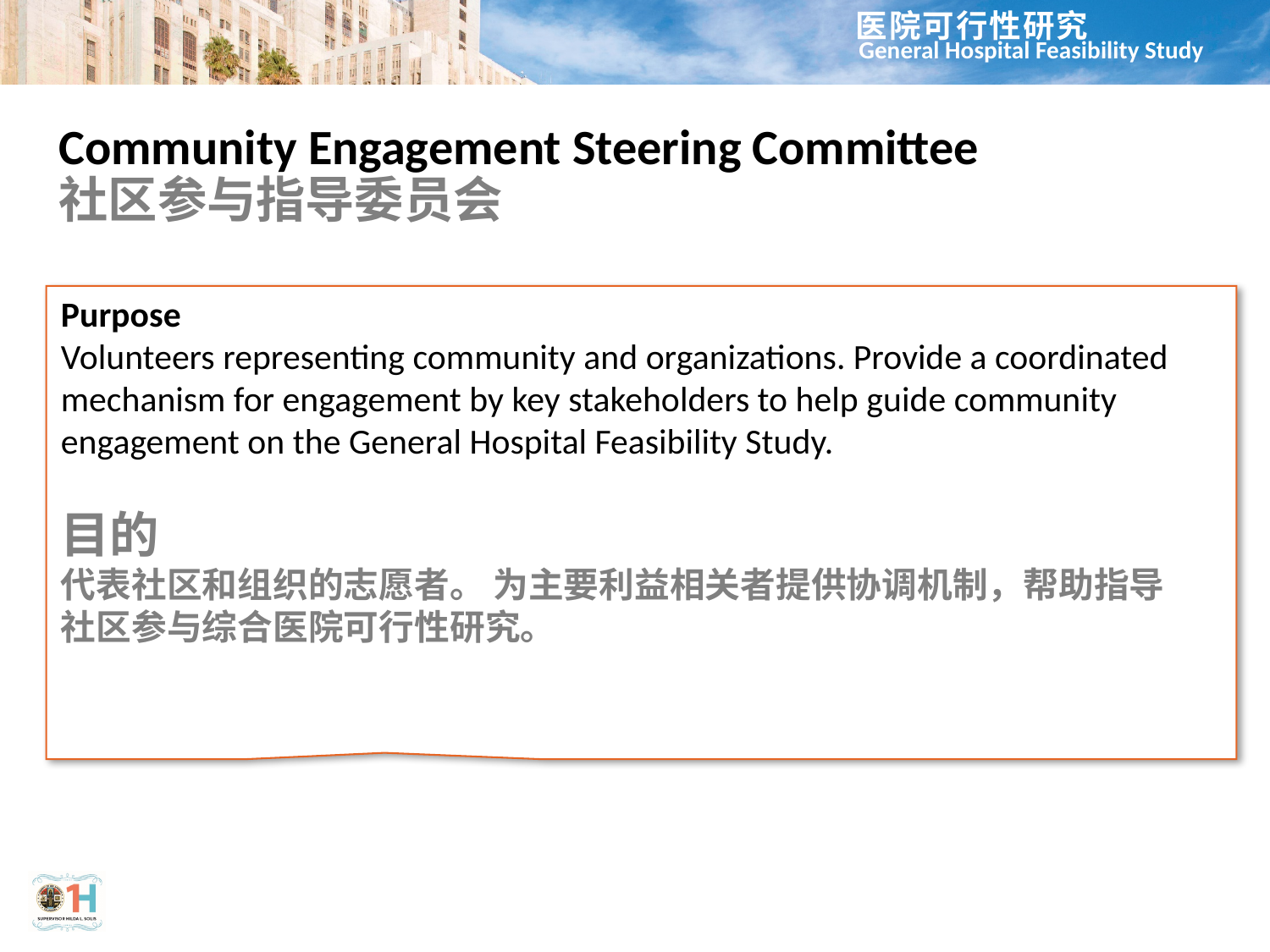

# Community Engagement Steering Committee 社区参与指导委员会

Purpose
Volunteers representing community and organizations. Provide a coordinated mechanism for engagement by key stakeholders to help guide community engagement on the General Hospital Feasibility Study.

目的
代表社区和组织的志愿者。 为主要利益相关者提供协调机制，帮助指导社区参与综合医院可行性研究。